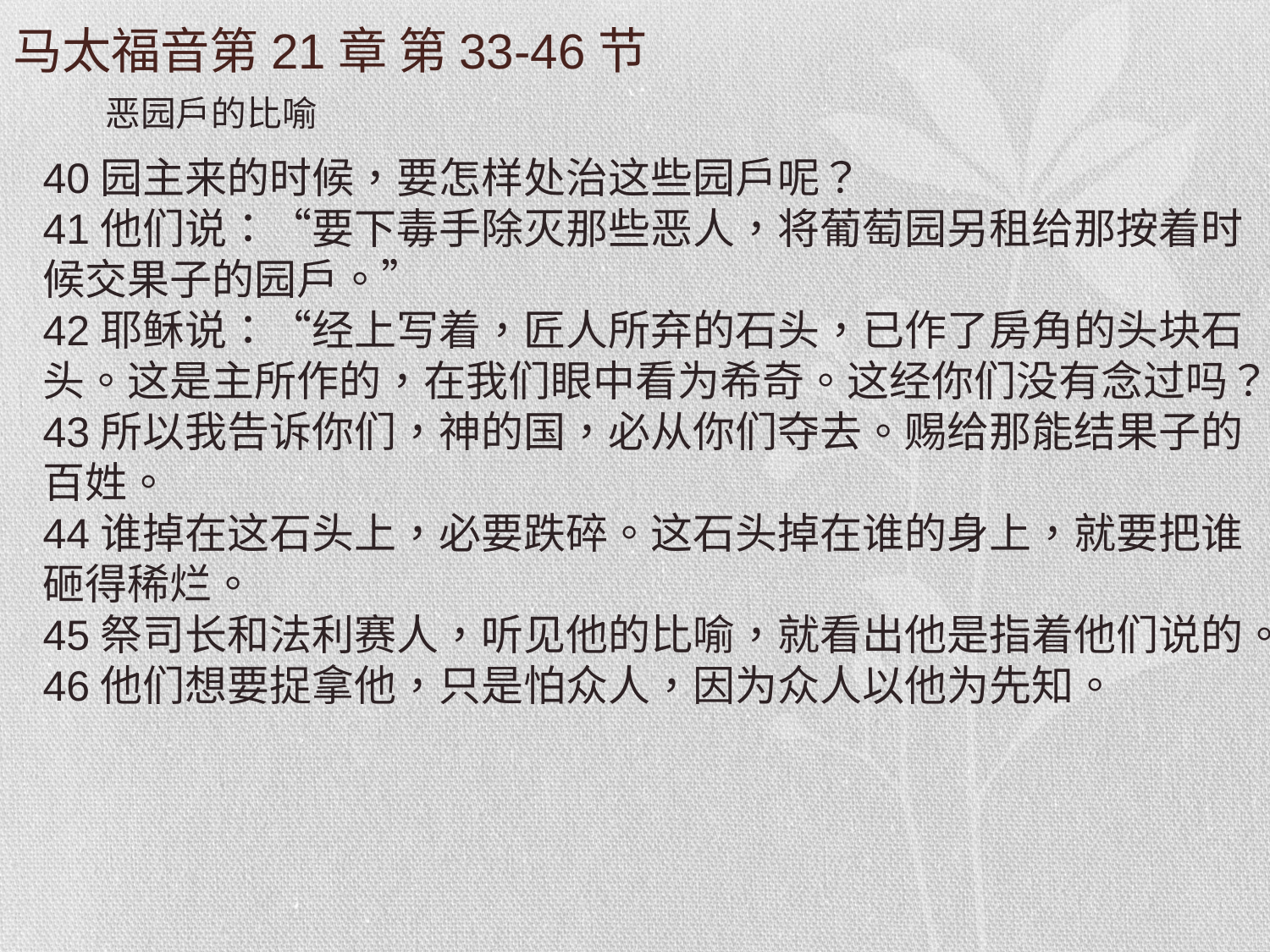

# 马太福音第21章 第33-46节
恶园户的比喻
40园主来的时候，要怎样处治这些园户呢？
41他们说：“要下毒手除灭那些恶人，将葡萄园另租给那按着时候交果子的园户。”
42耶稣说：“经上写着，匠人所弃的石头，已作了房角的头块石头。这是主所作的，在我们眼中看为希奇。这经你们没有念过吗？
43所以我告诉你们，神的国，必从你们夺去。赐给那能结果子的百姓。
44谁掉在这石头上，必要跌碎。这石头掉在谁的身上，就要把谁砸得稀烂。
45祭司长和法利赛人，听见他的比喻，就看出他是指着他们说的。
46他们想要捉拿他，只是怕众人，因为众人以他为先知。